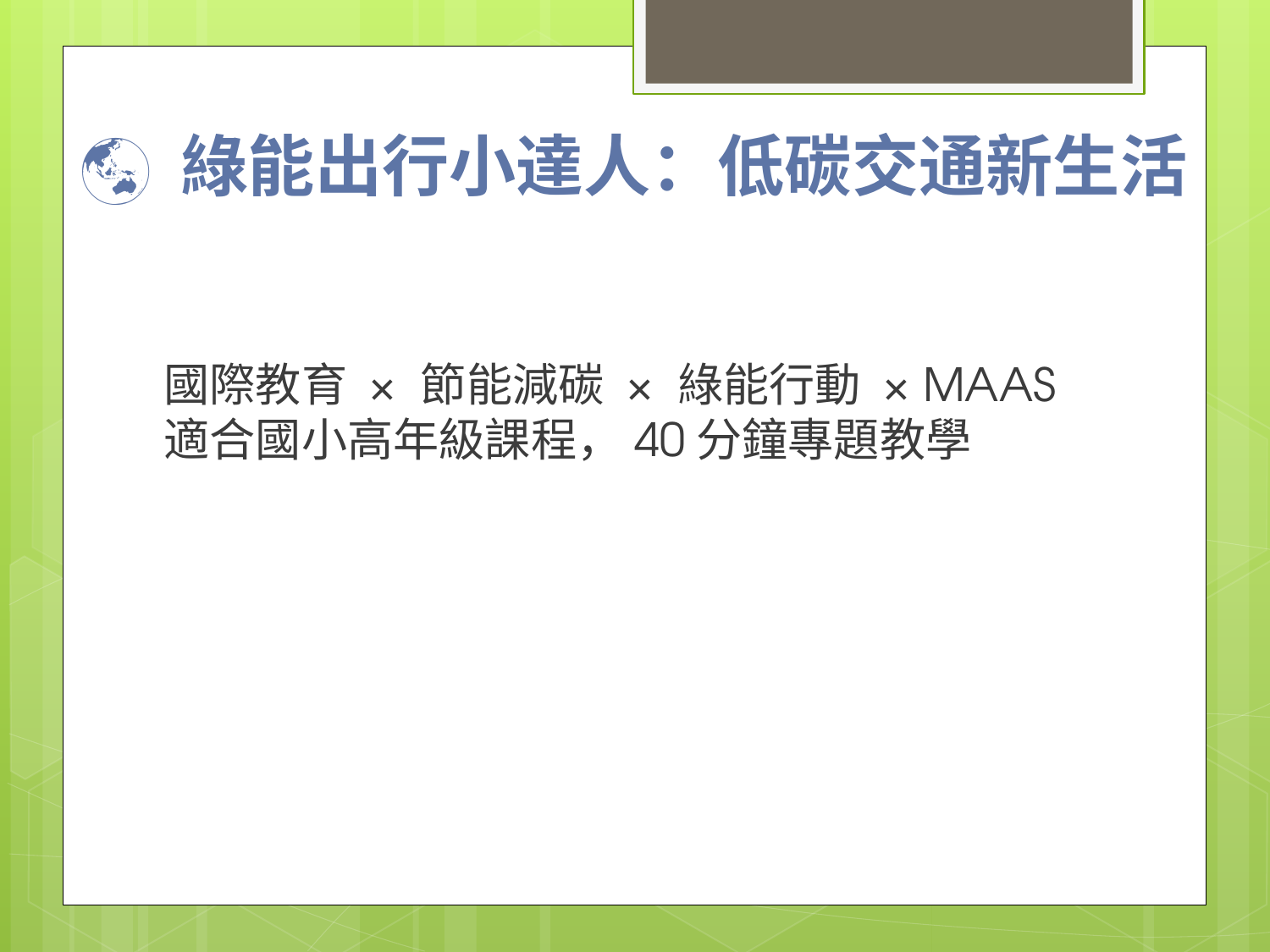

🌏 綠能出行小達人：低碳交通新生活

國際教育 × 節能減碳 × 綠能行動 × MAAS
適合國小高年級課程，40分鐘專題教學
#